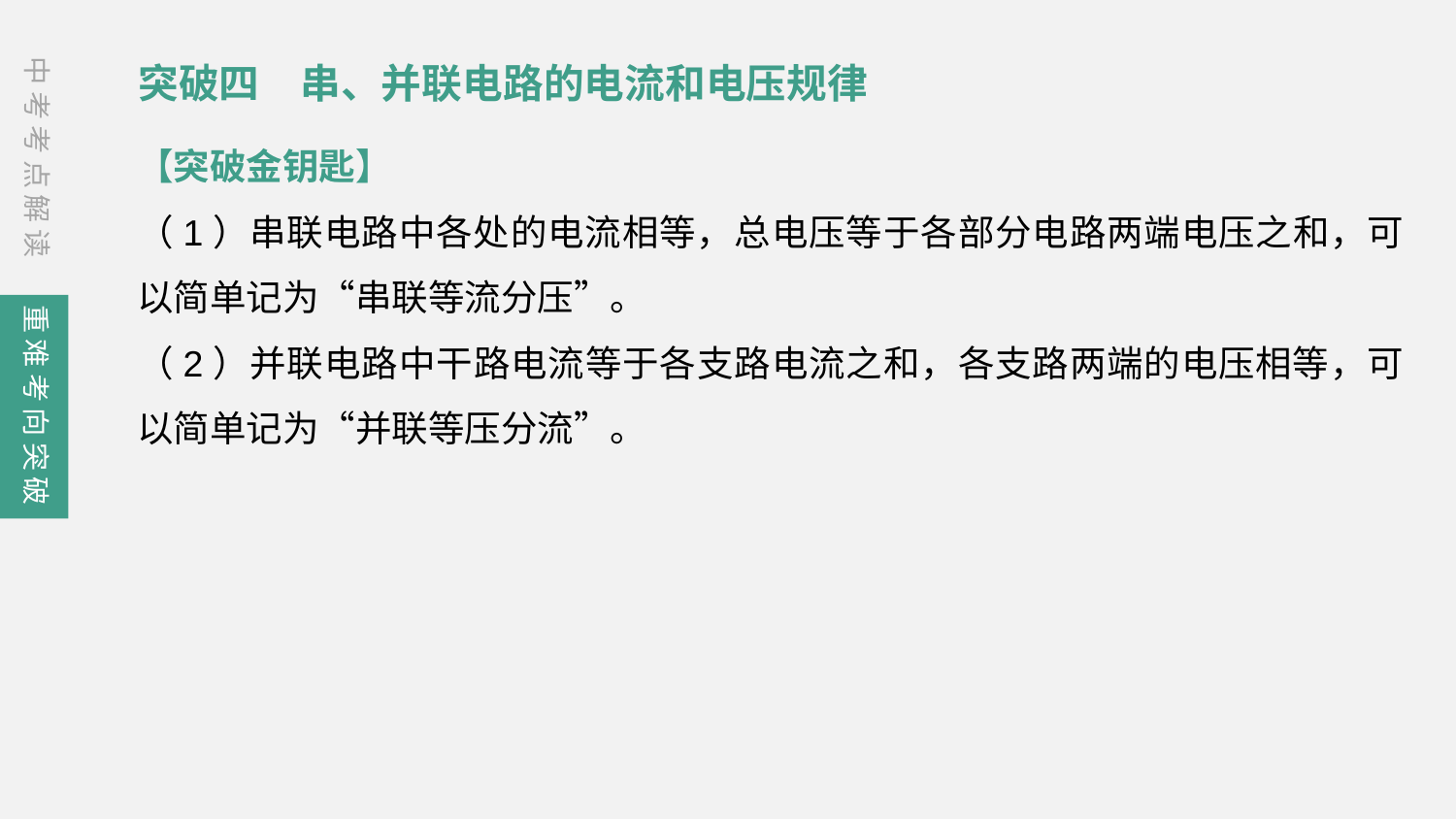

中考考点解读
突破四　串、并联电路的电流和电压规律
【突破金钥匙】
（1）串联电路中各处的电流相等，总电压等于各部分电路两端电压之和，可以简单记为“串联等流分压”。
（2）并联电路中干路电流等于各支路电流之和，各支路两端的电压相等，可以简单记为“并联等压分流”。
重难考向突破